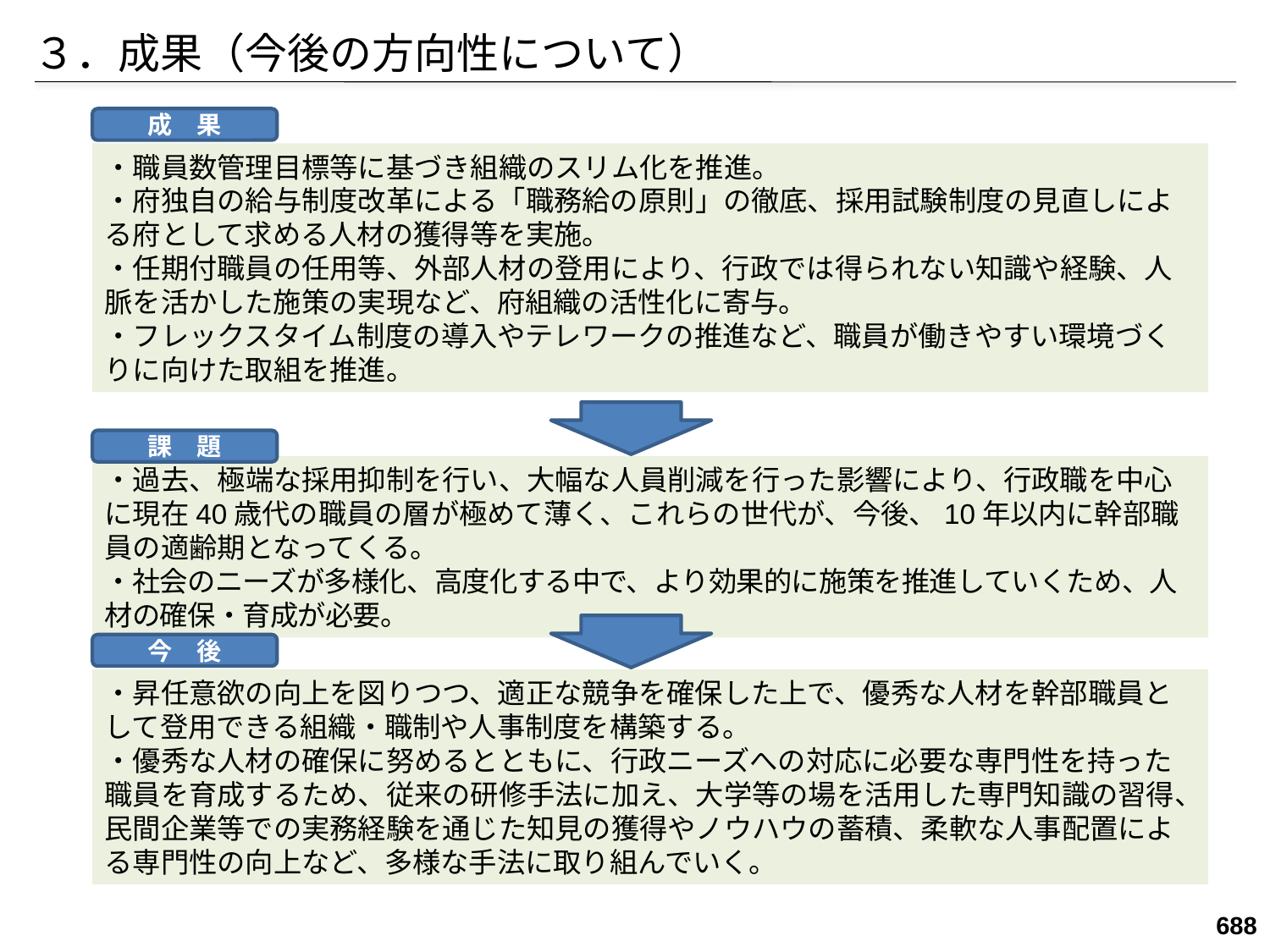

３．成果（今後の方向性について）
成　果
・職員数管理目標等に基づき組織のスリム化を推進。
・府独自の給与制度改革による「職務給の原則」の徹底、採用試験制度の見直しによる府として求める人材の獲得等を実施。
・任期付職員の任用等、外部人材の登用により、行政では得られない知識や経験、人脈を活かした施策の実現など、府組織の活性化に寄与。
・フレックスタイム制度の導入やテレワークの推進など、職員が働きやすい環境づくりに向けた取組を推進。

課　題
・過去、極端な採用抑制を行い、大幅な人員削減を行った影響により、行政職を中心に現在40歳代の職員の層が極めて薄く、これらの世代が、今後、10年以内に幹部職員の適齢期となってくる。
・社会のニーズが多様化、高度化する中で、より効果的に施策を推進していくため、人材の確保・育成が必要。

今　後
・昇任意欲の向上を図りつつ、適正な競争を確保した上で、優秀な人材を幹部職員として登用できる組織・職制や人事制度を構築する。
・優秀な人材の確保に努めるとともに、行政ニーズへの対応に必要な専門性を持った職員を育成するため、従来の研修手法に加え、大学等の場を活用した専門知識の習得、民間企業等での実務経験を通じた知見の獲得やノウハウの蓄積、柔軟な人事配置による専門性の向上など、多様な手法に取り組んでいく。
688